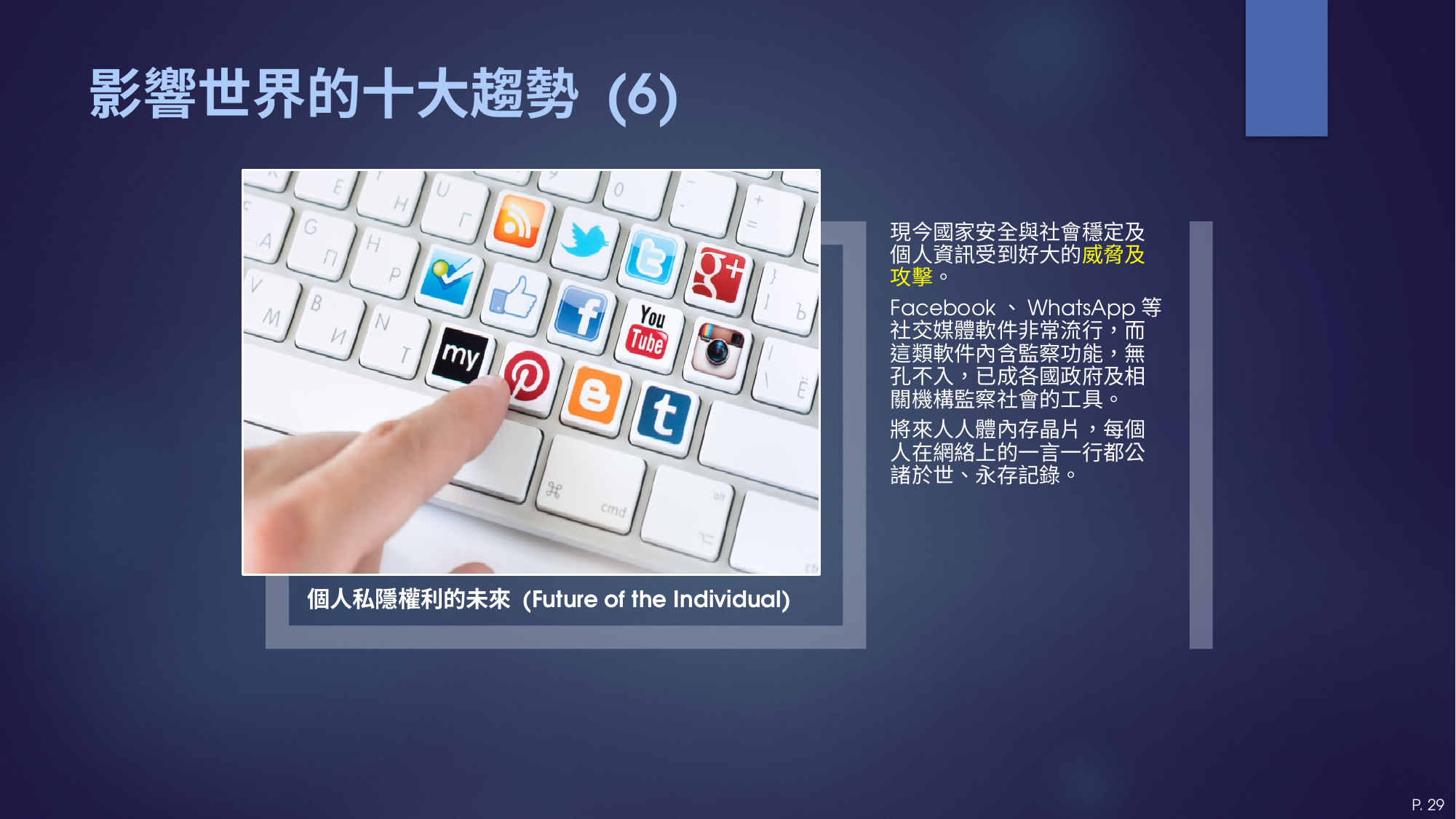

# 影響世界的十大趨勢 (6)
個人私隱權利的未來 (Future of the Individual)
現今國家安全與社會穩定及個人資訊受到好大的威脅及攻擊。
Facebook、WhatsApp等社交媒體軟件非常流行，而這類軟件內含監察功能，無孔不入，已成各國政府及相關機構監察社會的工具。
將來人人體內存晶片，每個人在網絡上的一言一行都公諸於世、永存記錄。

P. 29